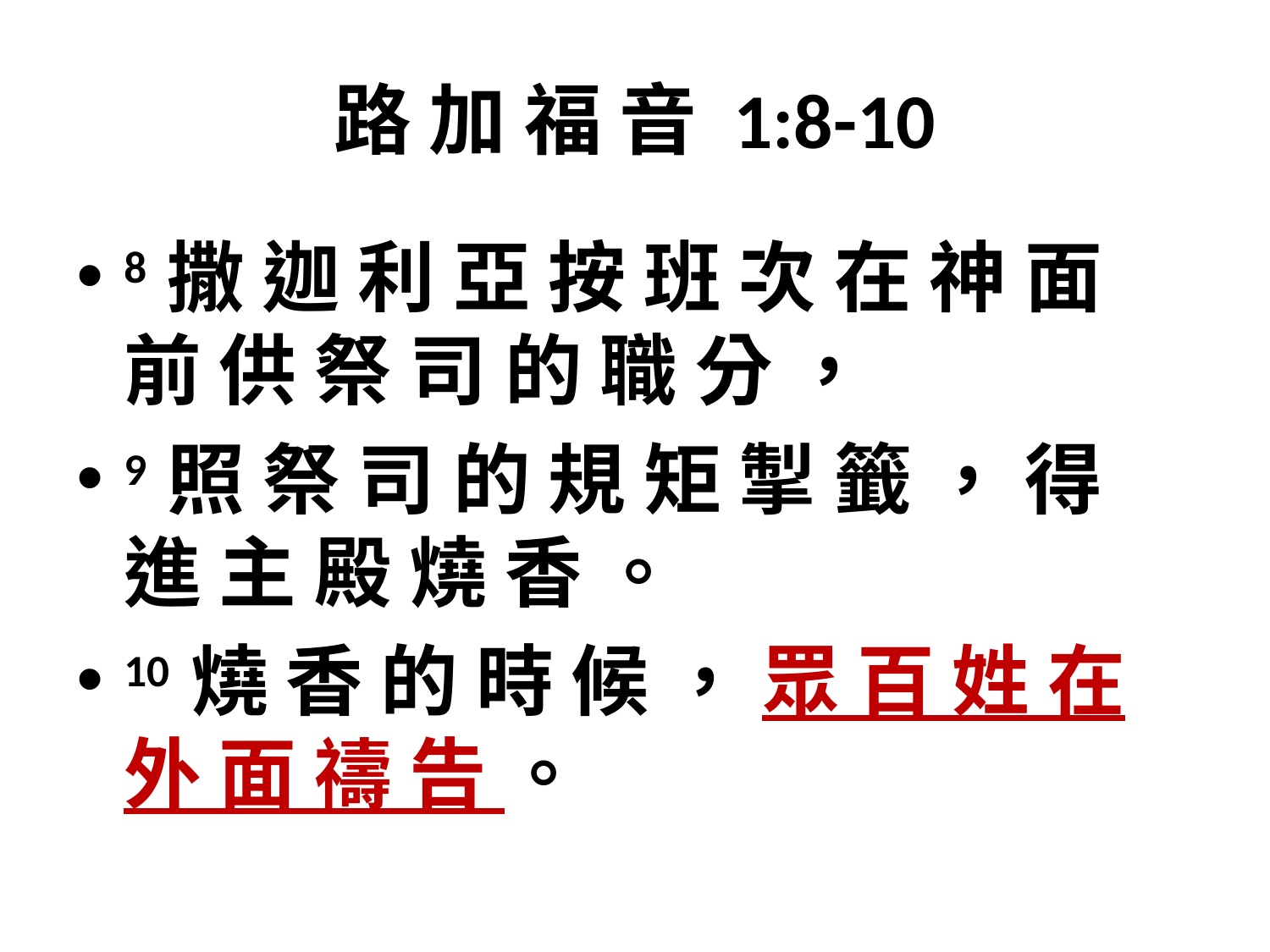

# 路 加 福 音 1:8-10
8 撒 迦 利 亞 按 班 次 在 神 面 前 供 祭 司 的 職 分 ，
9 照 祭 司 的 規 矩 掣 籤 ， 得 進 主 殿 燒 香 。
10 燒 香 的 時 候 ， 眾 百 姓 在 外 面 禱 告 。